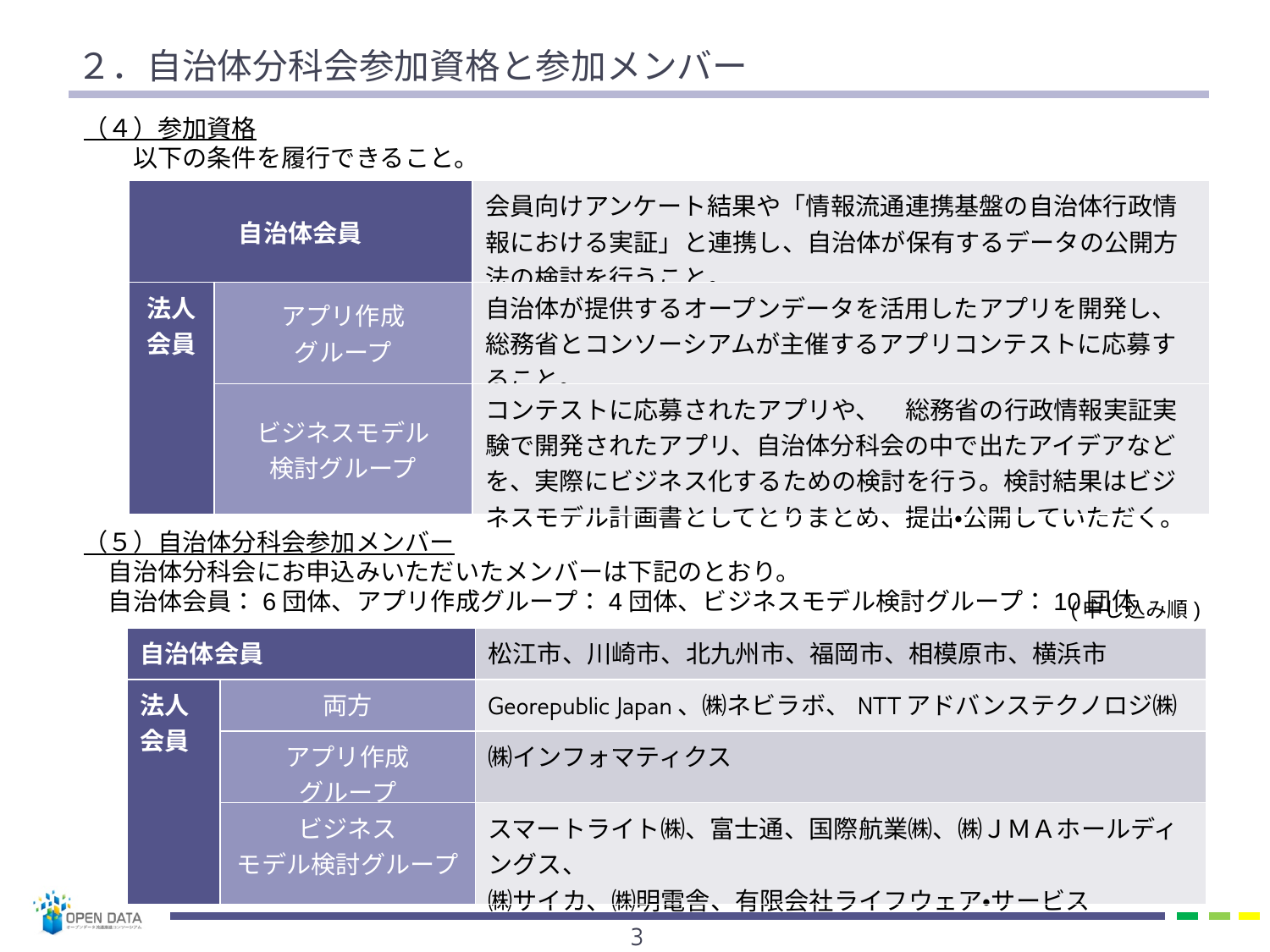

# ２．自治体分科会参加資格と参加メンバー
（４）参加資格
　　以下の条件を履行できること。

（５）自治体分科会参加メンバー
　自治体分科会にお申込みいただいたメンバーは下記のとおり。
　自治体会員：6団体、アプリ作成グループ：4団体、ビジネスモデル検討グループ：10団体

| 自治体会員 |  | 会員向けアンケート結果や「情報流通連携基盤の自治体行政情報における実証」と連携し、自治体が保有するデータの公開方法の検討を行うこと。 |
| --- | --- | --- |
| 法人会員 | アプリ作成 グループ | 自治体が提供するオープンデータを活用したアプリを開発し、総務省とコンソーシアムが主催するアプリコンテストに応募すること。 |
|  | ビジネスモデル 検討グループ | コンテストに応募されたアプリや、　総務省の行政情報実証実験で開発されたアプリ、自治体分科会の中で出たアイデアなどを、実際にビジネス化するための検討を行う。検討結果はビジネスモデル計画書としてとりまとめ、提出・公開していただく。 |
(申し込み順)
| 自治体会員 |  | 松江市、川崎市、北九州市、福岡市、相模原市、横浜市 |
| --- | --- | --- |
| 法人会員 | 両方 | Georepublic Japan、㈱ネビラボ、NTTアドバンステクノロジ㈱ |
|  | アプリ作成 グループ | ㈱インフォマティクス |
|  | ビジネス モデル検討グループ | スマートライト㈱、富士通、国際航業㈱、㈱ＪＭＡホールディングス、 ㈱サイカ、㈱明電舎、有限会社ライフウェア・サービス |
3